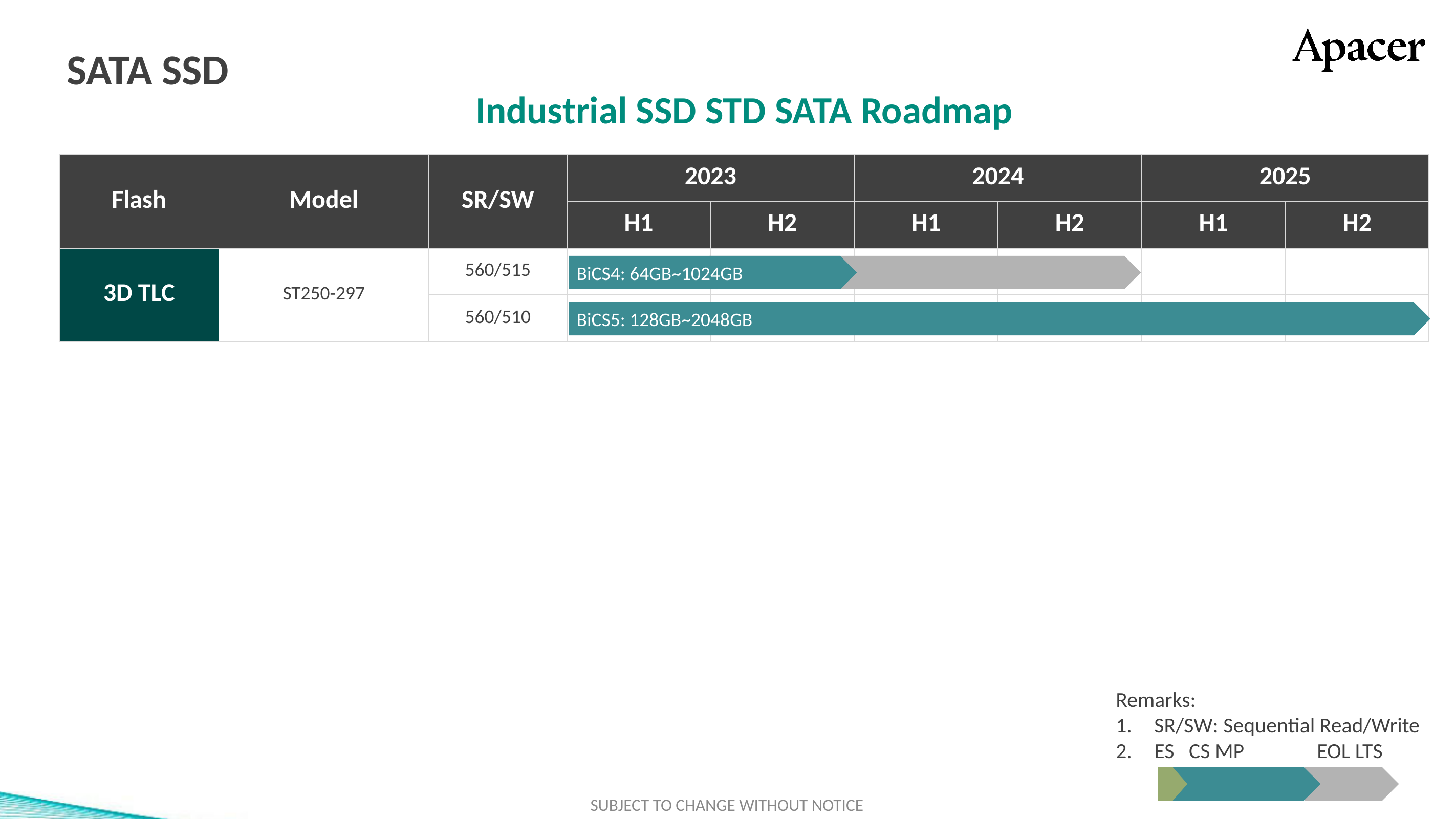

# SATA SSD
Industrial SSD STD SATA Roadmap
| Flash | Model | SR/SW | 2023 |  | 2024 |  | 2025 |  |
| --- | --- | --- | --- | --- | --- | --- | --- | --- |
|  |  |  | H1 | H2 | H1 | H2 | H1 | H2 |
| 3D TLC | ST250-297 | 560/515 |  |  |  |  |  |  |
|  |  | 560/510 |  |  |  |  |  |  |
標準色
附屬
配色
3D TLC
2D MLC
SLC-lite
SLC
類工

SLC-liteX

BiCS4: 64GB~1024GB

BiCS5: 128GB~2048GB
Remarks:
SR/SW: Sequential Read/Write
ES   CS MP               EOL LTS